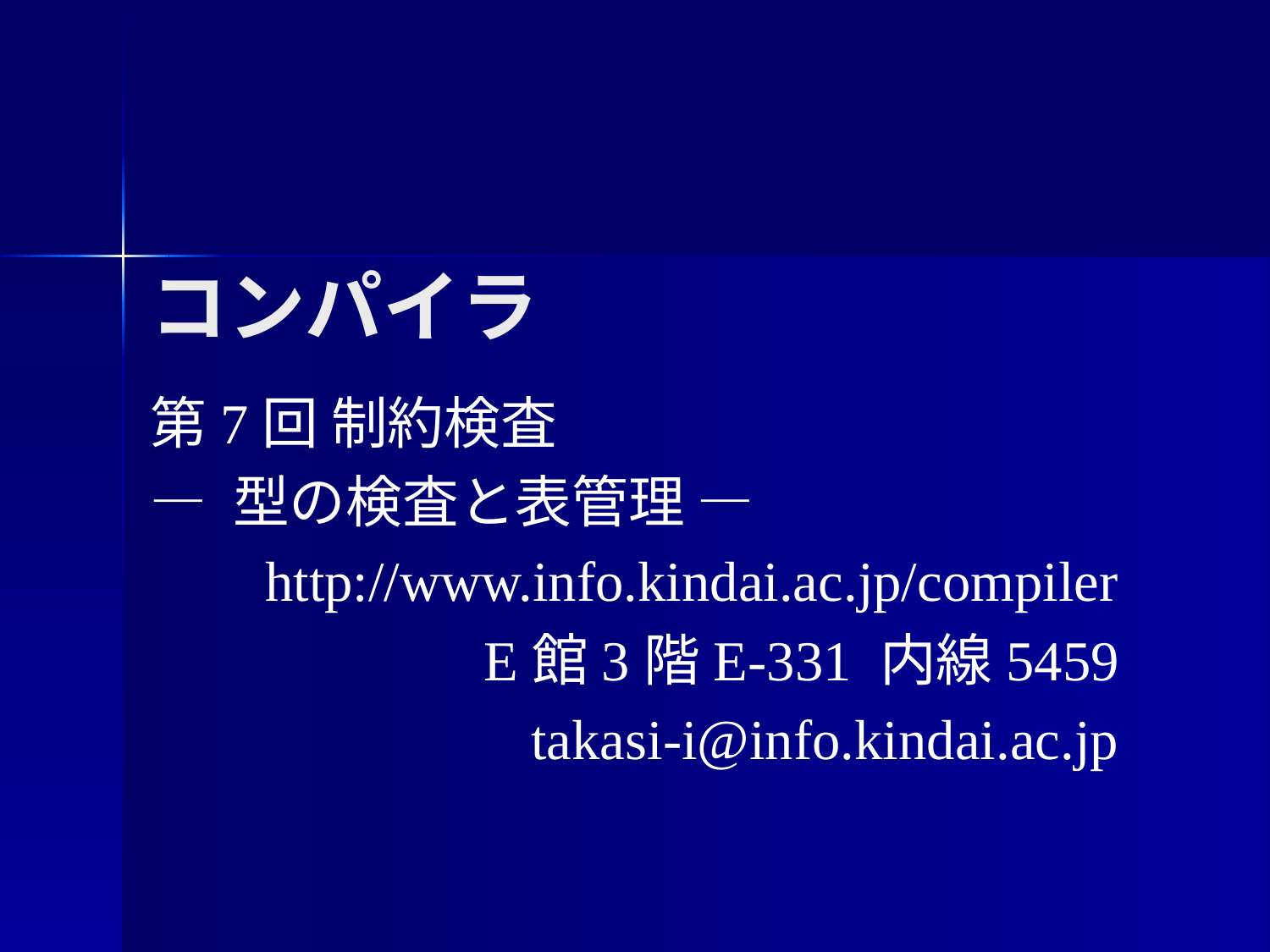

# コンパイラ
第7回 制約検査
― 型の検査と表管理 ―
http://www.info.kindai.ac.jp/compiler
E館3階E-331 内線5459
takasi-i@info.kindai.ac.jp